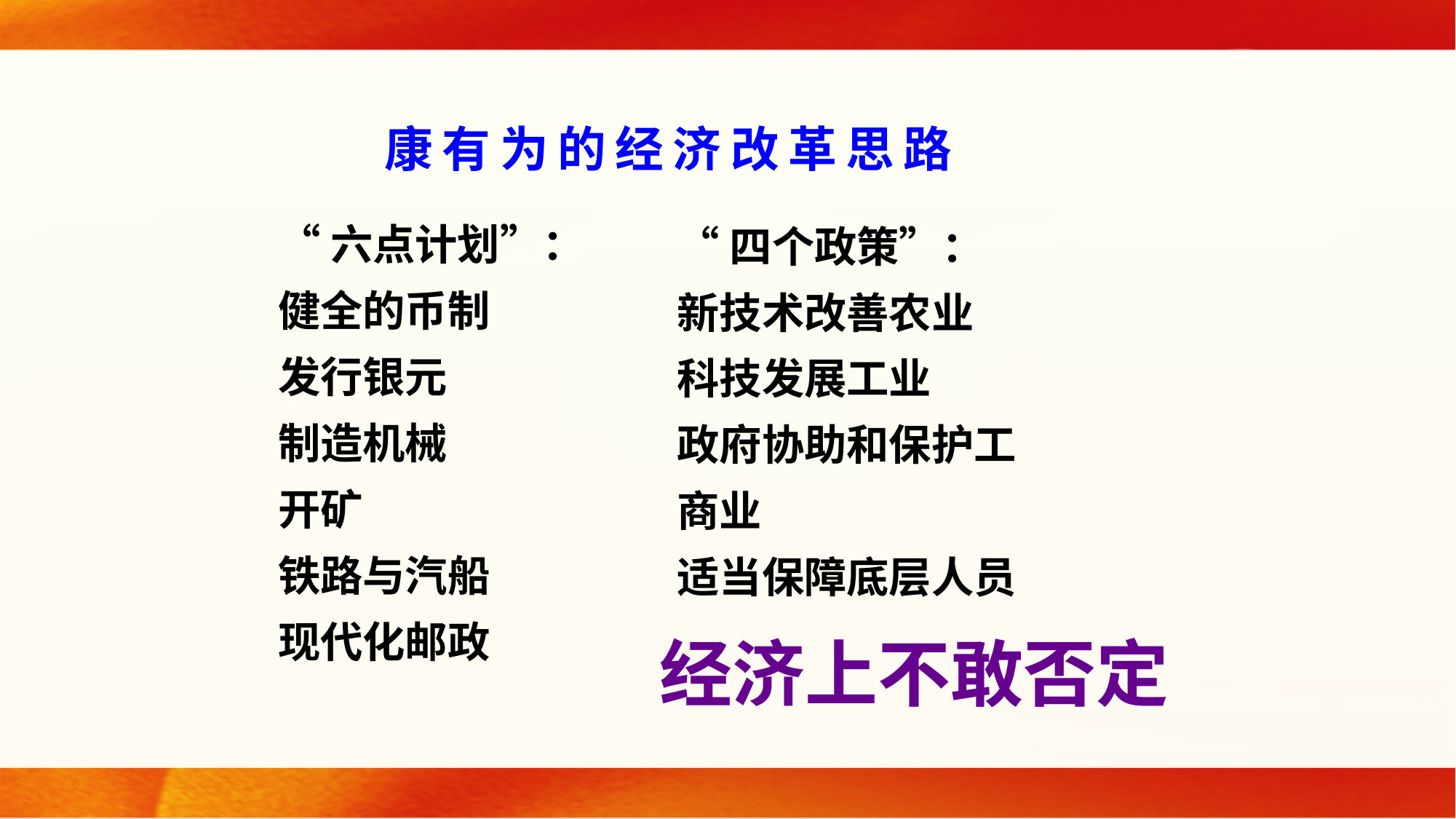

康有为的经济改革思路
“六点计划”：
健全的币制
发行银元
制造机械
开矿
铁路与汽船
现代化邮政

“四个政策”：
新技术改善农业
科技发展工业
政府协助和保护工商业
适当保障底层人员
经济上不敢否定